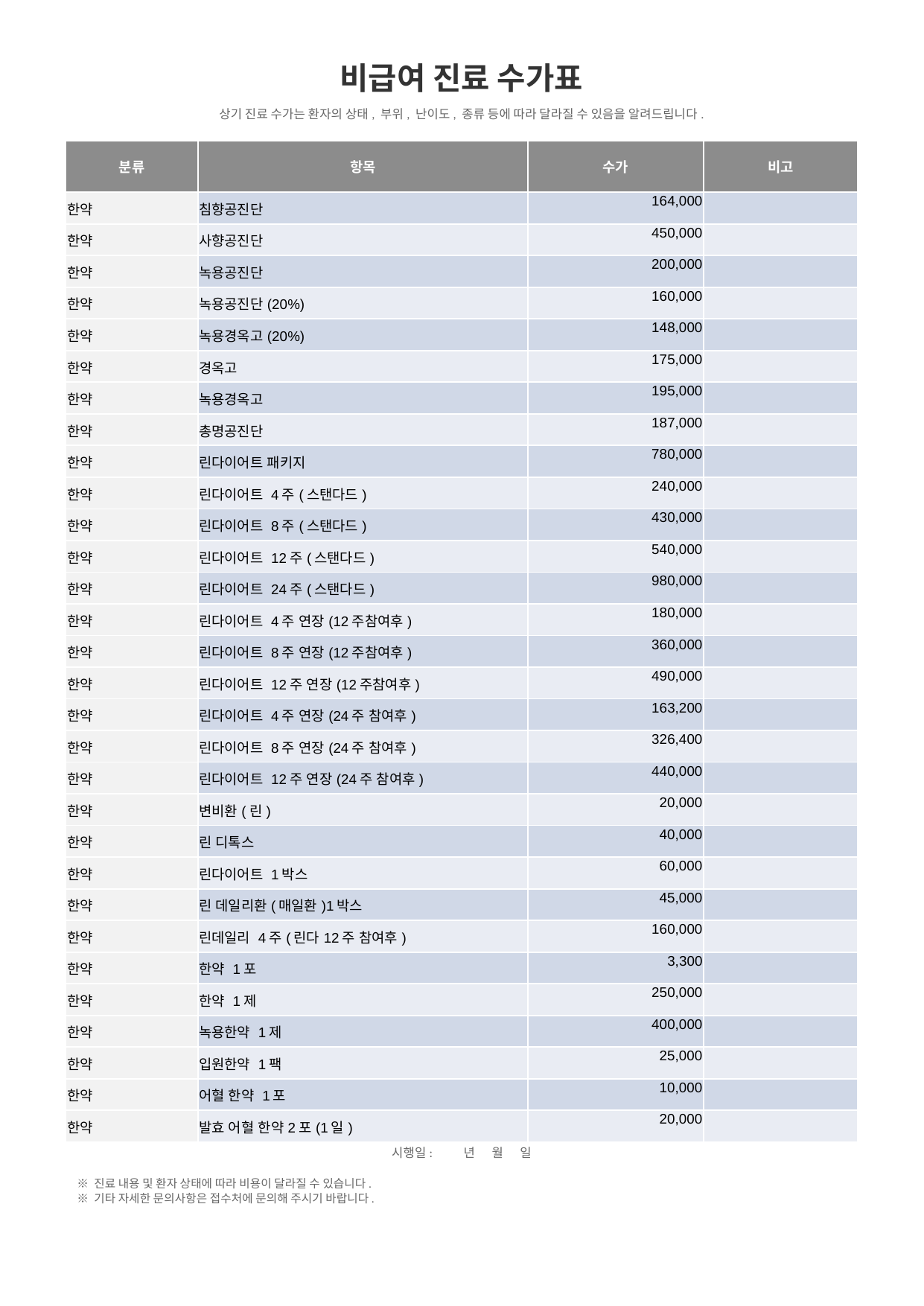

비급여 진료 수가표
상기 진료 수가는 환자의 상태, 부위, 난이도, 종류 등에 따라 달라질 수 있음을 알려드립니다.
| 분류 | 항목 | 수가 | 비고 |
| --- | --- | --- | --- |
| 한약 | 침향공진단 | 164,000 |  |
| 한약 | 사향공진단 | 450,000 |  |
| 한약 | 녹용공진단 | 200,000 |  |
| 한약 | 녹용공진단(20%) | 160,000 |  |
| 한약 | 녹용경옥고(20%) | 148,000 |  |
| 한약 | 경옥고 | 175,000 |  |
| 한약 | 녹용경옥고 | 195,000 |  |
| 한약 | 총명공진단 | 187,000 |  |
| 한약 | 린다이어트 패키지 | 780,000 |  |
| 한약 | 린다이어트 4주(스탠다드) | 240,000 |  |
| 한약 | 린다이어트 8주(스탠다드) | 430,000 |  |
| 한약 | 린다이어트 12주(스탠다드) | 540,000 |  |
| 한약 | 린다이어트 24주(스탠다드) | 980,000 |  |
| 한약 | 린다이어트 4주 연장(12주참여후) | 180,000 |  |
| 한약 | 린다이어트 8주 연장(12주참여후) | 360,000 |  |
| 한약 | 린다이어트 12주 연장(12주참여후) | 490,000 |  |
| 한약 | 린다이어트 4주 연장(24주 참여후) | 163,200 |  |
| 한약 | 린다이어트 8주 연장(24주 참여후) | 326,400 |  |
| 한약 | 린다이어트 12주 연장(24주 참여후) | 440,000 |  |
| 한약 | 변비환(린) | 20,000 |  |
| 한약 | 린 디톡스 | 40,000 |  |
| 한약 | 린다이어트 1박스 | 60,000 |  |
| 한약 | 린 데일리환(매일환)1박스 | 45,000 |  |
| 한약 | 린데일리 4주(린다12주 참여후) | 160,000 |  |
| 한약 | 한약 1포 | 3,300 |  |
| 한약 | 한약 1제 | 250,000 |  |
| 한약 | 녹용한약 1제 | 400,000 |  |
| 한약 | 입원한약 1팩 | 25,000 |  |
| 한약 | 어혈 한약 1포 | 10,000 |  |
| 한약 | 발효 어혈 한약2포(1일) | 20,000 |  |
시행일:          년      월      일
※ 진료 내용 및 환자 상태에 따라 비용이 달라질 수 있습니다.
※ 기타 자세한 문의사항은 접수처에 문의해 주시기 바랍니다.